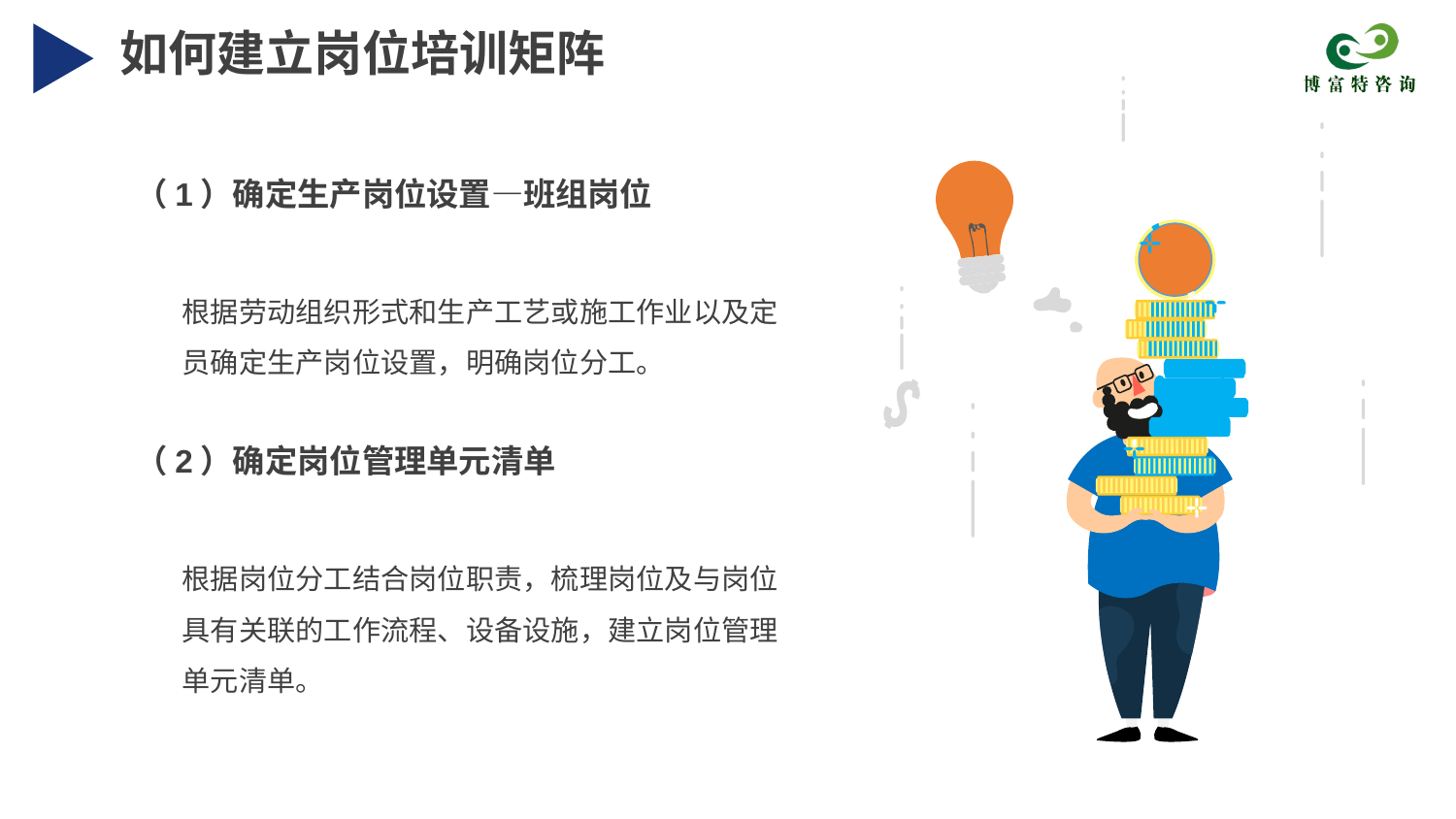

如何建立岗位培训矩阵

（1）确定生产岗位设置—班组岗位
根据劳动组织形式和生产工艺或施工作业以及定员确定生产岗位设置，明确岗位分工。
（2）确定岗位管理单元清单
根据岗位分工结合岗位职责，梳理岗位及与岗位具有关联的工作流程、设备设施，建立岗位管理单元清单。